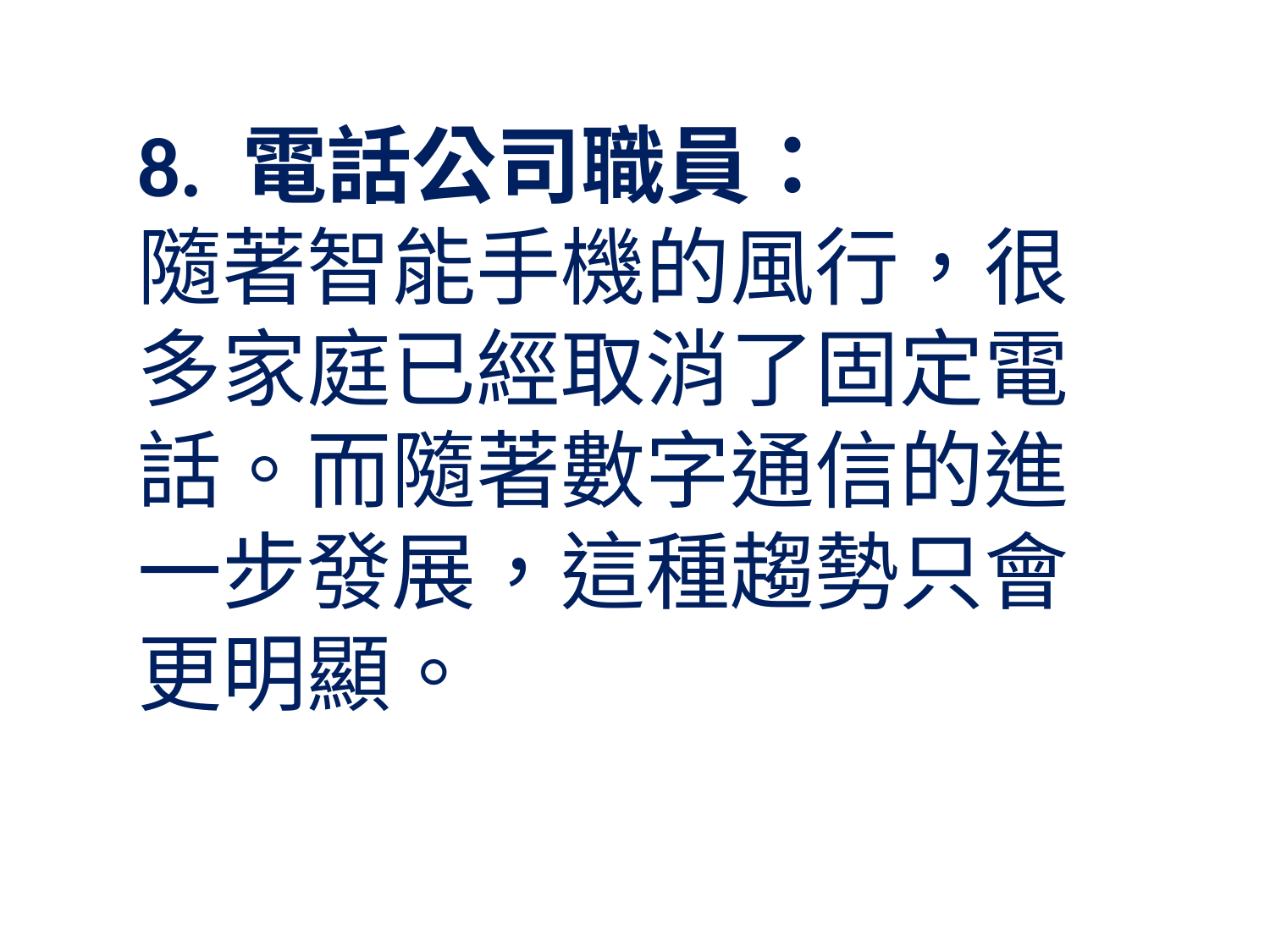

8. 電話公司職員：
隨著智能手機的風行，很多家庭已經取消了固定電話。而隨著數字通信的進一步發展，這種趨勢只會更明顯。